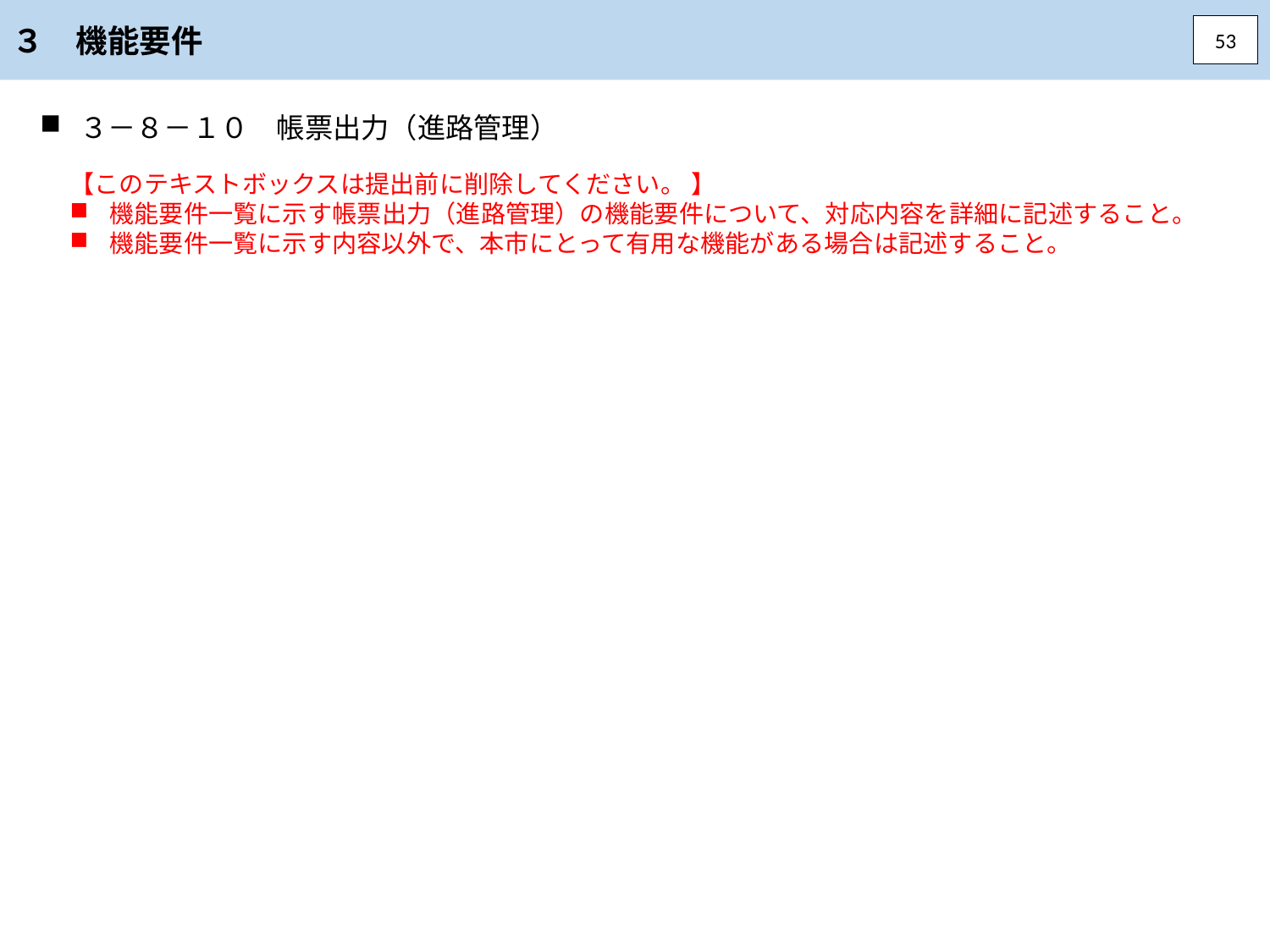

３　機能要件
53
３－８－１０　帳票出力（進路管理）
【このテキストボックスは提出前に削除してください。 】
機能要件一覧に示す帳票出力（進路管理）の機能要件について、対応内容を詳細に記述すること。
機能要件一覧に示す内容以外で、本市にとって有用な機能がある場合は記述すること。